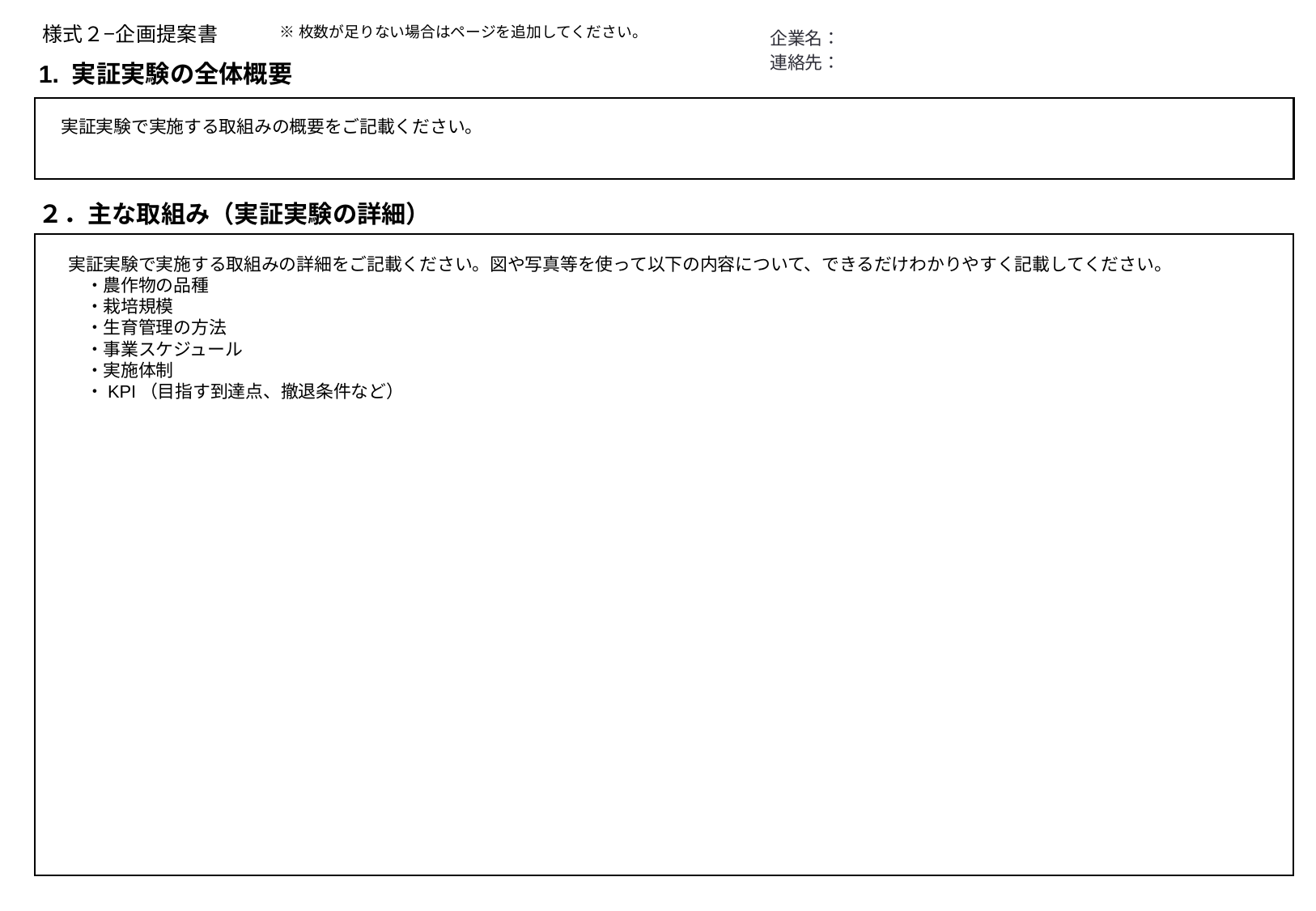

※枚数が足りない場合はページを追加してください。
様式２−企画提案書
企業名：
連絡先：
1. 実証実験の全体概要

実証実験で実施する取組みの概要をご記載ください。
２．主な取組み（実証実験の詳細）

実証実験で実施する取組みの詳細をご記載ください。図や写真等を使って以下の内容について、できるだけわかりやすく記載してください。
　・農作物の品種
　・栽培規模
　・生育管理の方法
　・事業スケジュール
　・実施体制
　・KPI（目指す到達点、撤退条件など）